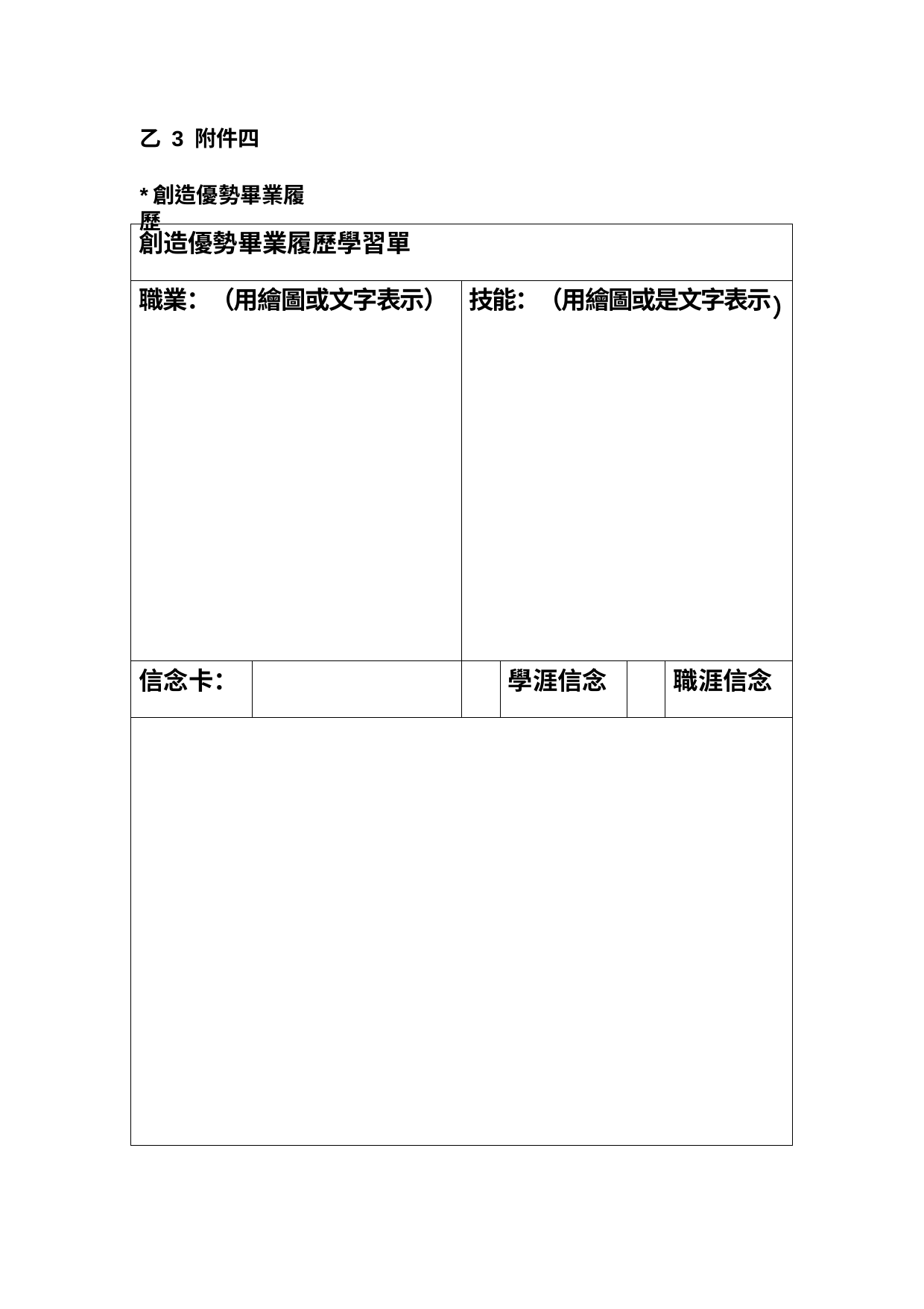

乙 3 附件四

*創造優勢畢業履歷
| 創造優勢畢業履歷學習單 |  |  |  |  |  |
| --- | --- | --- | --- | --- | --- |
| 職業：（用繪圖或文字表示） |  | 技能：（用繪圖或是文字表示 |  |  |  |
| 信念卡： |  |  | 學涯信念 |  | 職涯信念 |
|  |  |  |  |  |  |
）